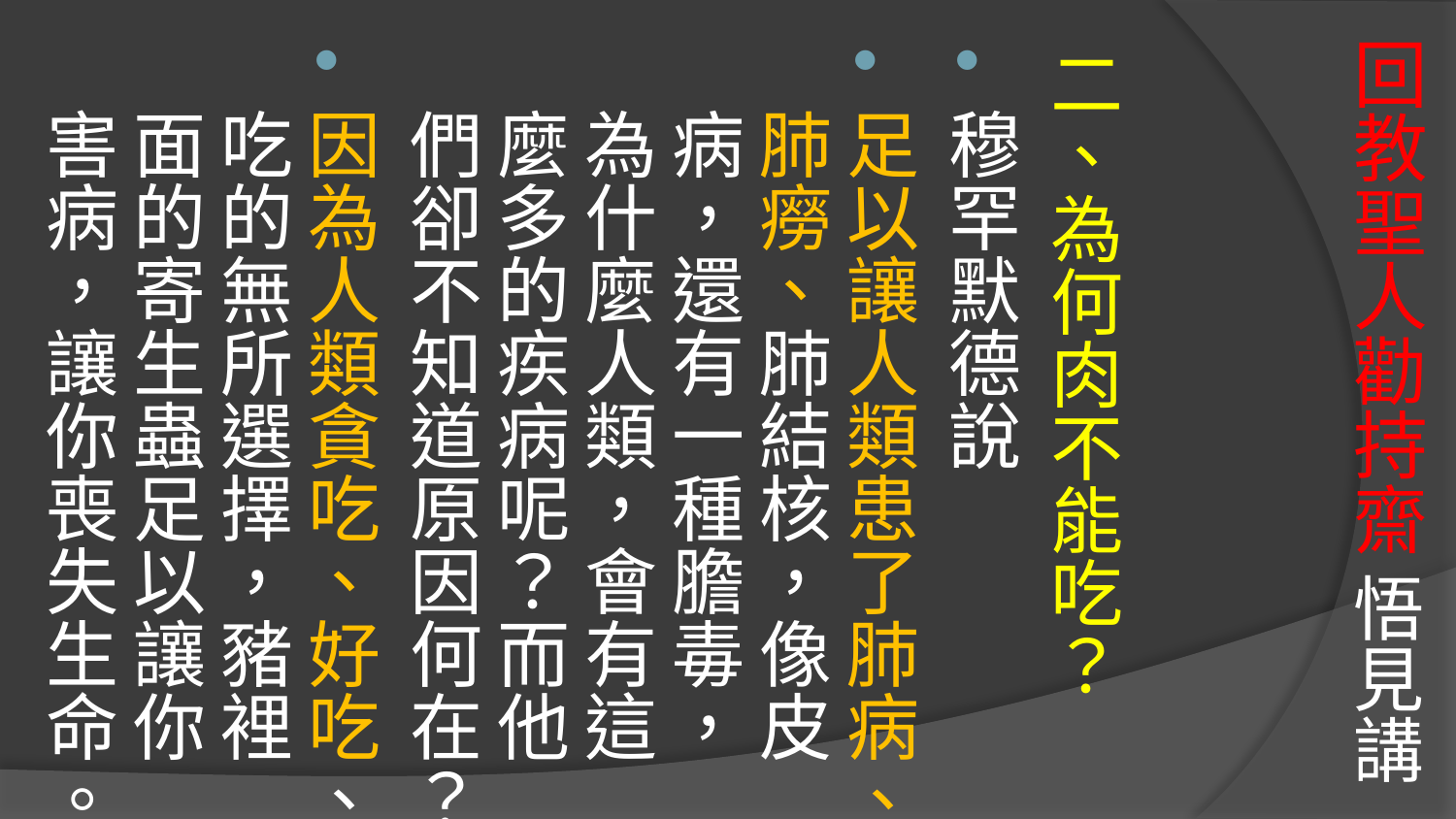

二、為何肉不能吃？
穆罕默德說
足以讓人類患了肺病、肺癆、肺結核，像皮病，還有一種膽毒，為什麼人類，會有這麼多的疾病呢？而他們卻不知道原因何在？
因為人類貪吃、好吃、吃的無所選擇，豬裡面的寄生蟲足以讓你害病，讓你喪失生命。
# 回教聖人勸持齋 悟見講